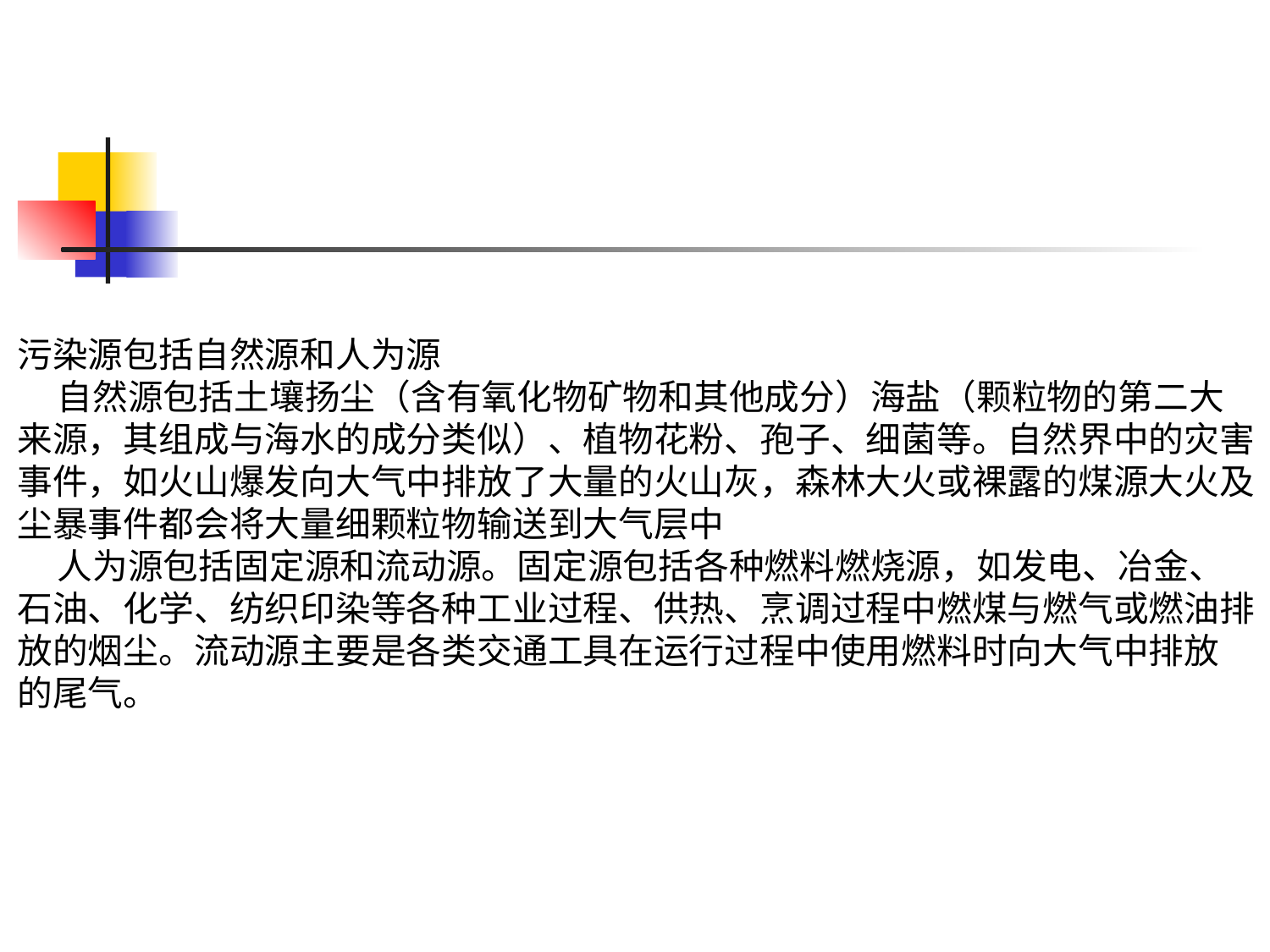

污染源包括自然源和人为源
    自然源包括土壤扬尘（含有氧化物矿物和其他成分）海盐（颗粒物的第二大
来源，其组成与海水的成分类似）、植物花粉、孢子、细菌等。自然界中的灾害
事件，如火山爆发向大气中排放了大量的火山灰，森林大火或裸露的煤源大火及
尘暴事件都会将大量细颗粒物输送到大气层中
    人为源包括固定源和流动源。固定源包括各种燃料燃烧源，如发电、冶金、
石油、化学、纺织印染等各种工业过程、供热、烹调过程中燃煤与燃气或燃油排
放的烟尘。流动源主要是各类交通工具在运行过程中使用燃料时向大气中排放
的尾气。